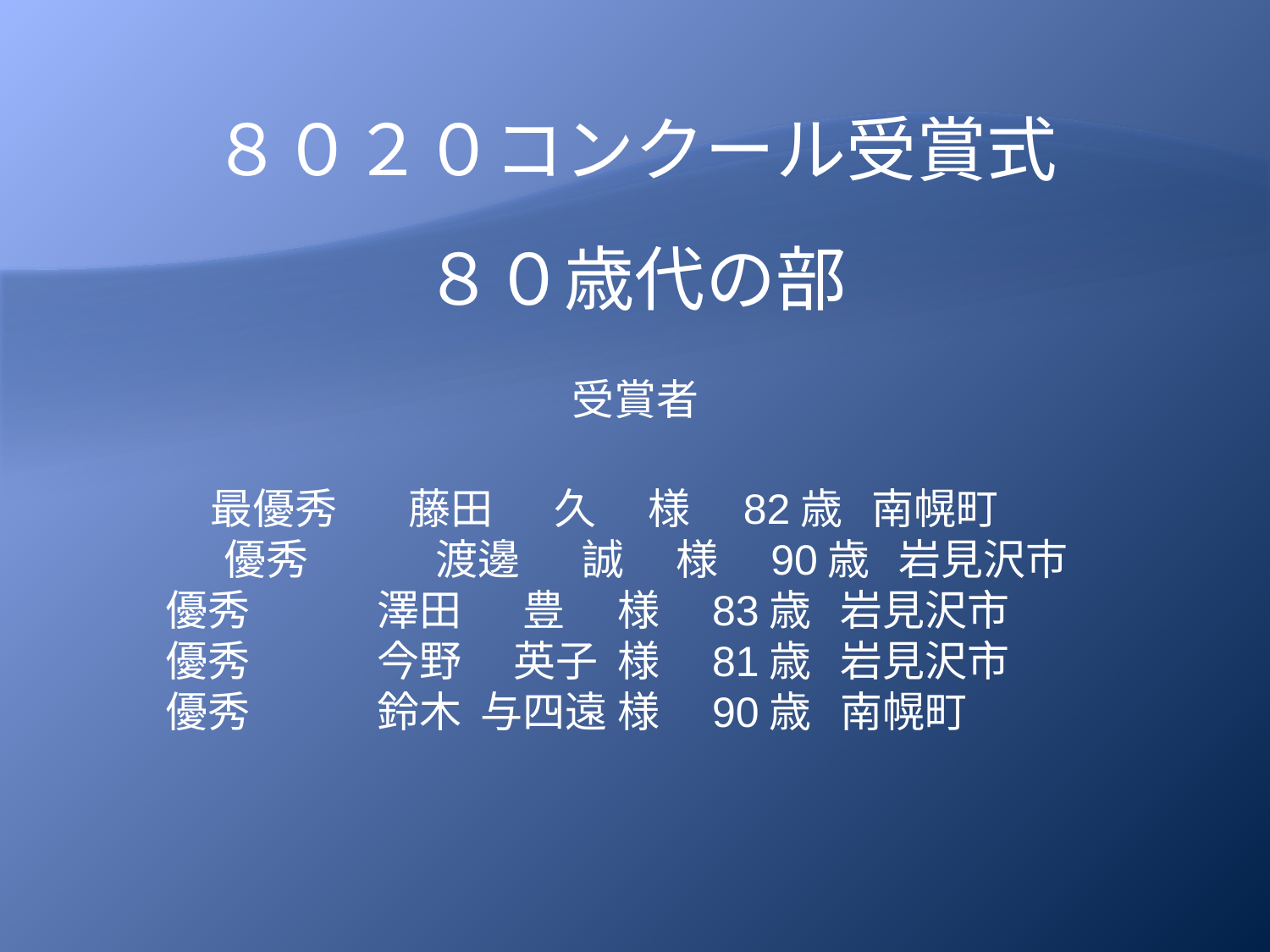

８０２０コンクール受賞式

８０歳代の部
受賞者
　　　　   最優秀　   藤田　  久　 様　82歳   南幌町
　　　　　優秀　　　渡邊　  誠　 様　90歳   岩見沢市
               優秀　　　澤田　  豊　 様　83歳   岩見沢市
               優秀　　　今野　 英子  様　81歳   岩見沢市
               優秀　　　鈴木  与四遠 様　90歳   南幌町